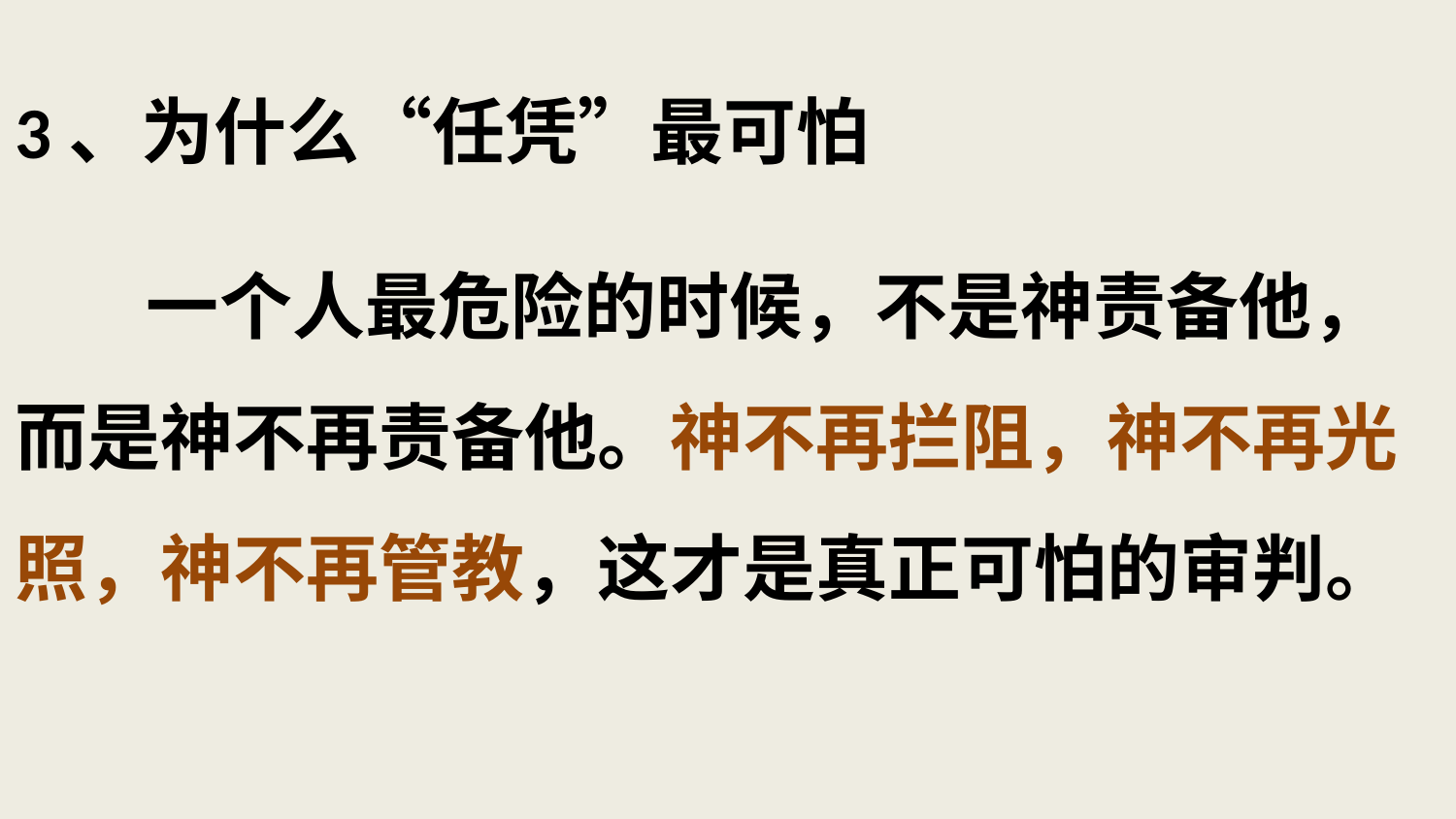

# 3、为什么“任凭”最可怕 一个人最危险的时候，不是神责备他，而是神不再责备他。神不再拦阻，神不再光照，神不再管教，这才是真正可怕的审判。